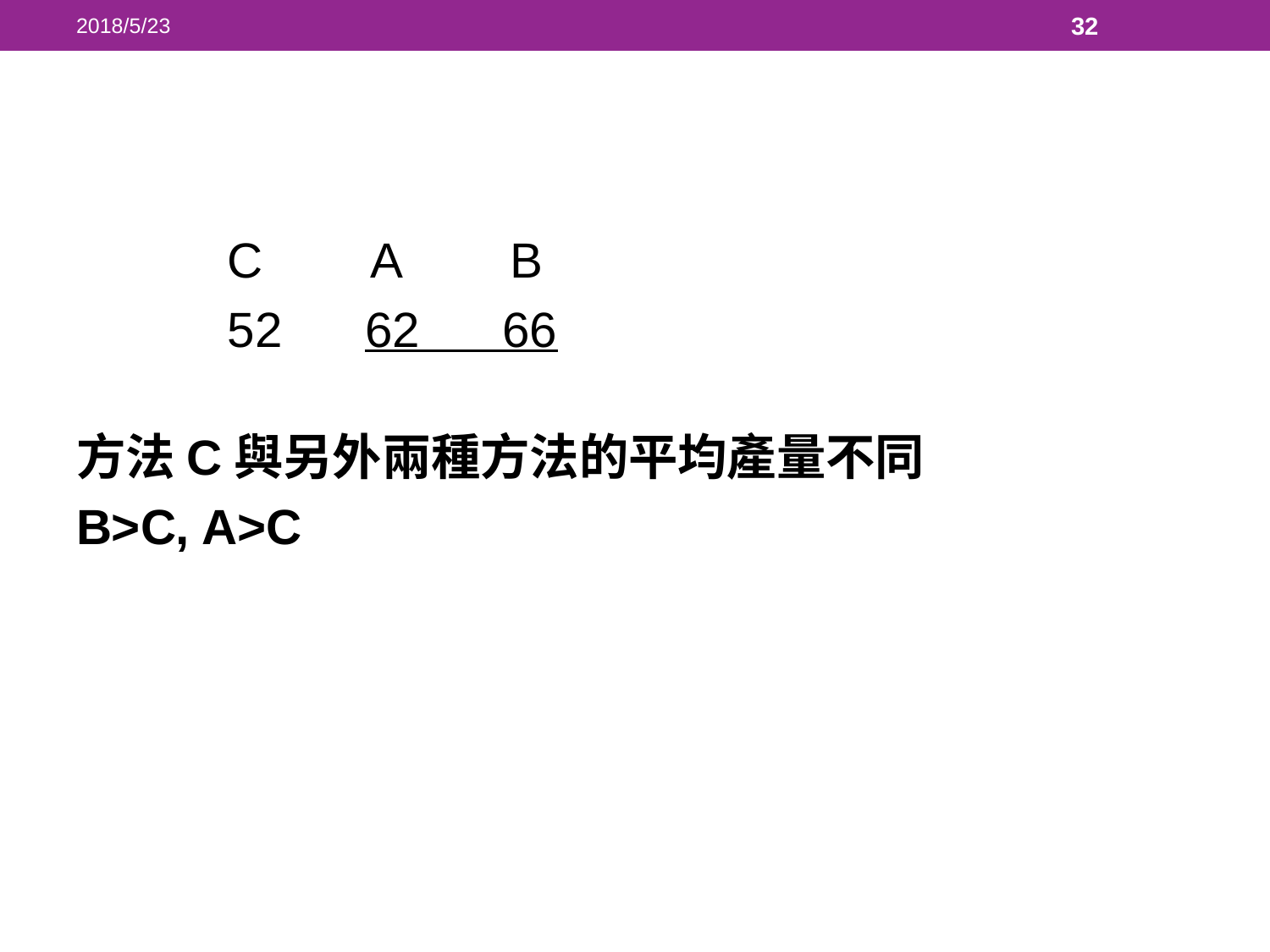

2018/5/23
32
#
           C        A        B
           52      62      66

方法C與另外兩種方法的平均產量不同
B>C, A>C